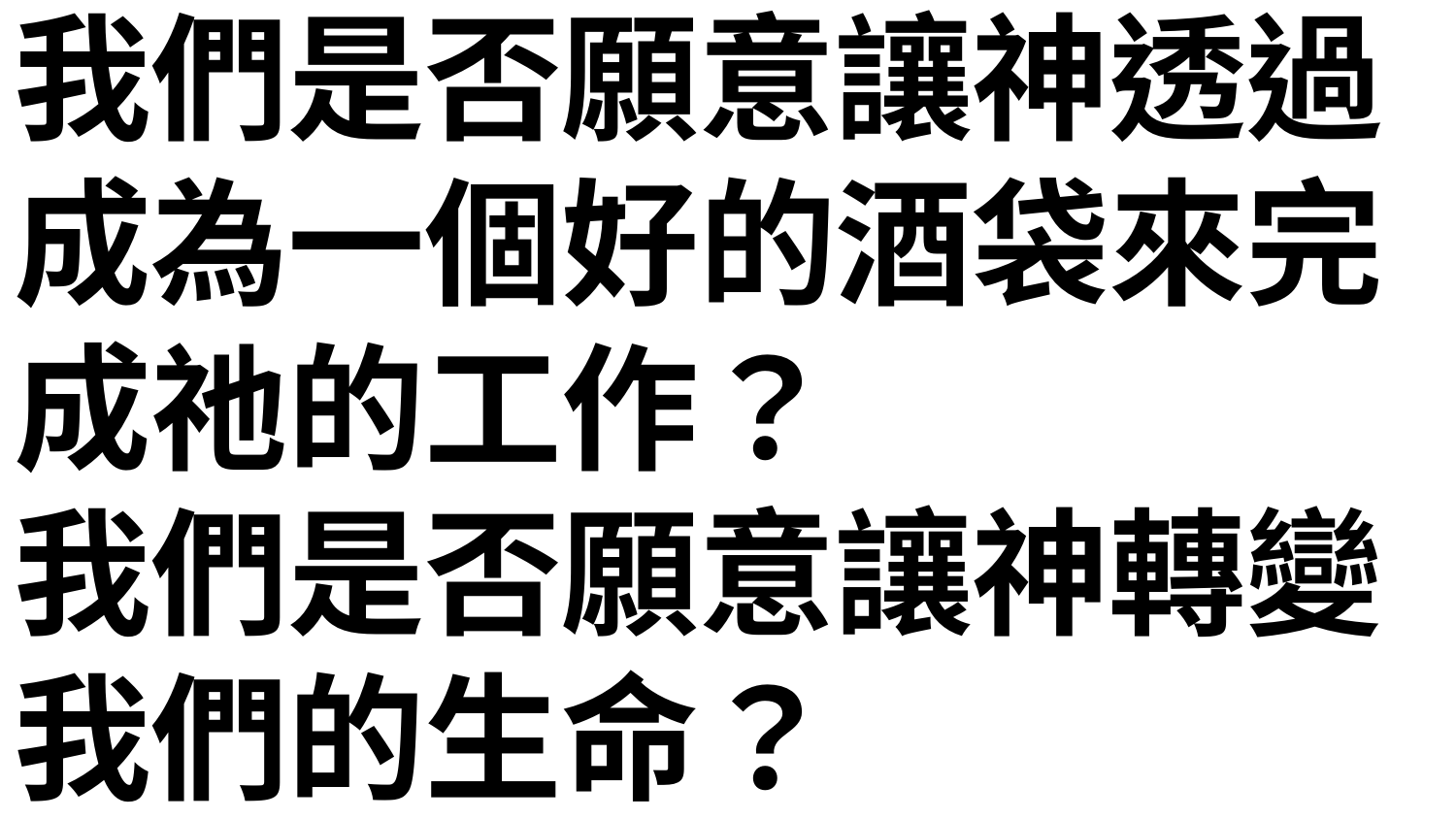

我們是否願意讓神透過成為一個好的酒袋來完成祂的工作？
我們是否願意讓神轉變我們的生命？